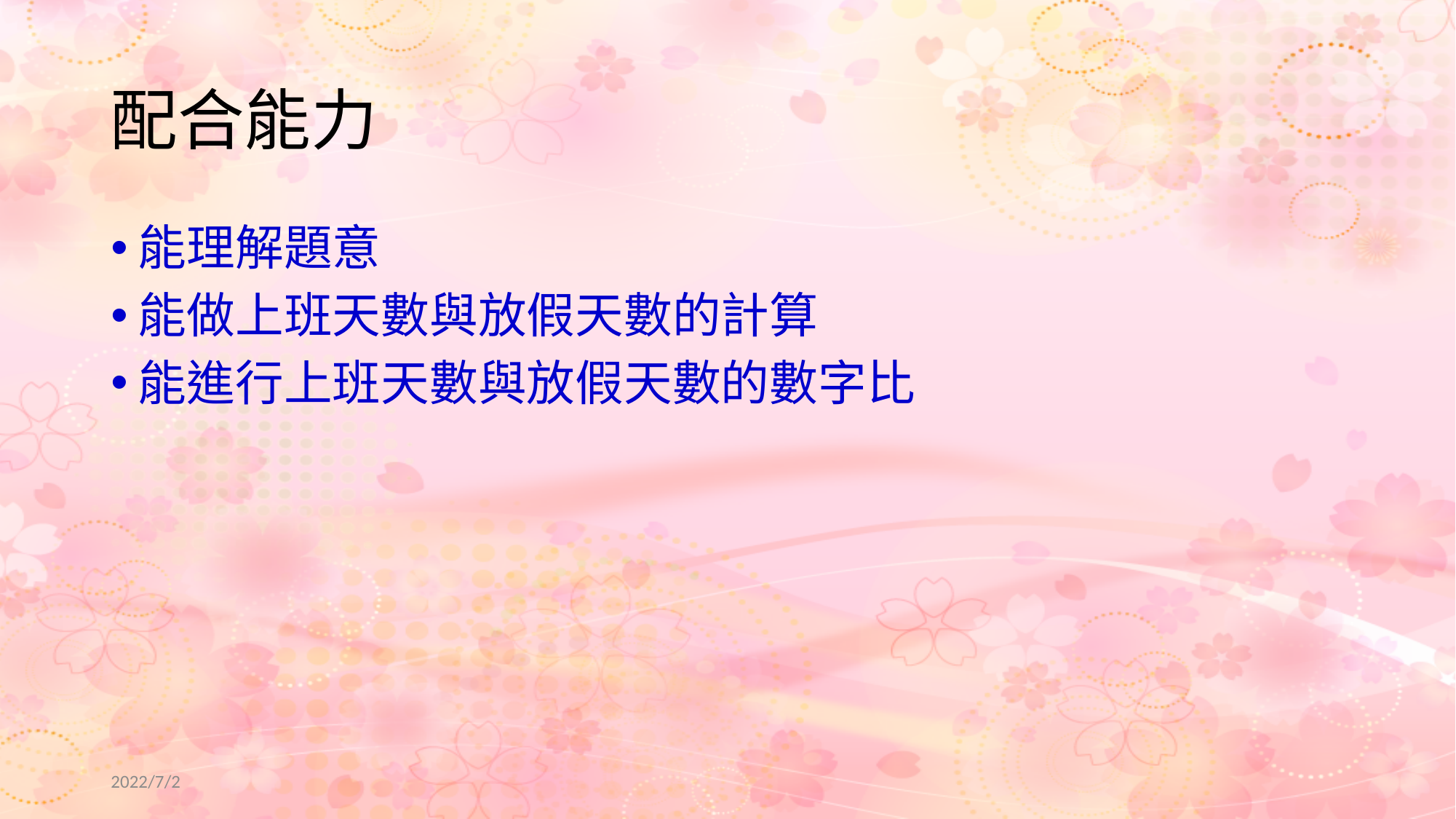

# 配合能力
能理解題意
能做上班天數與放假天數的計算
能進行上班天數與放假天數的數字比
2022/7/2